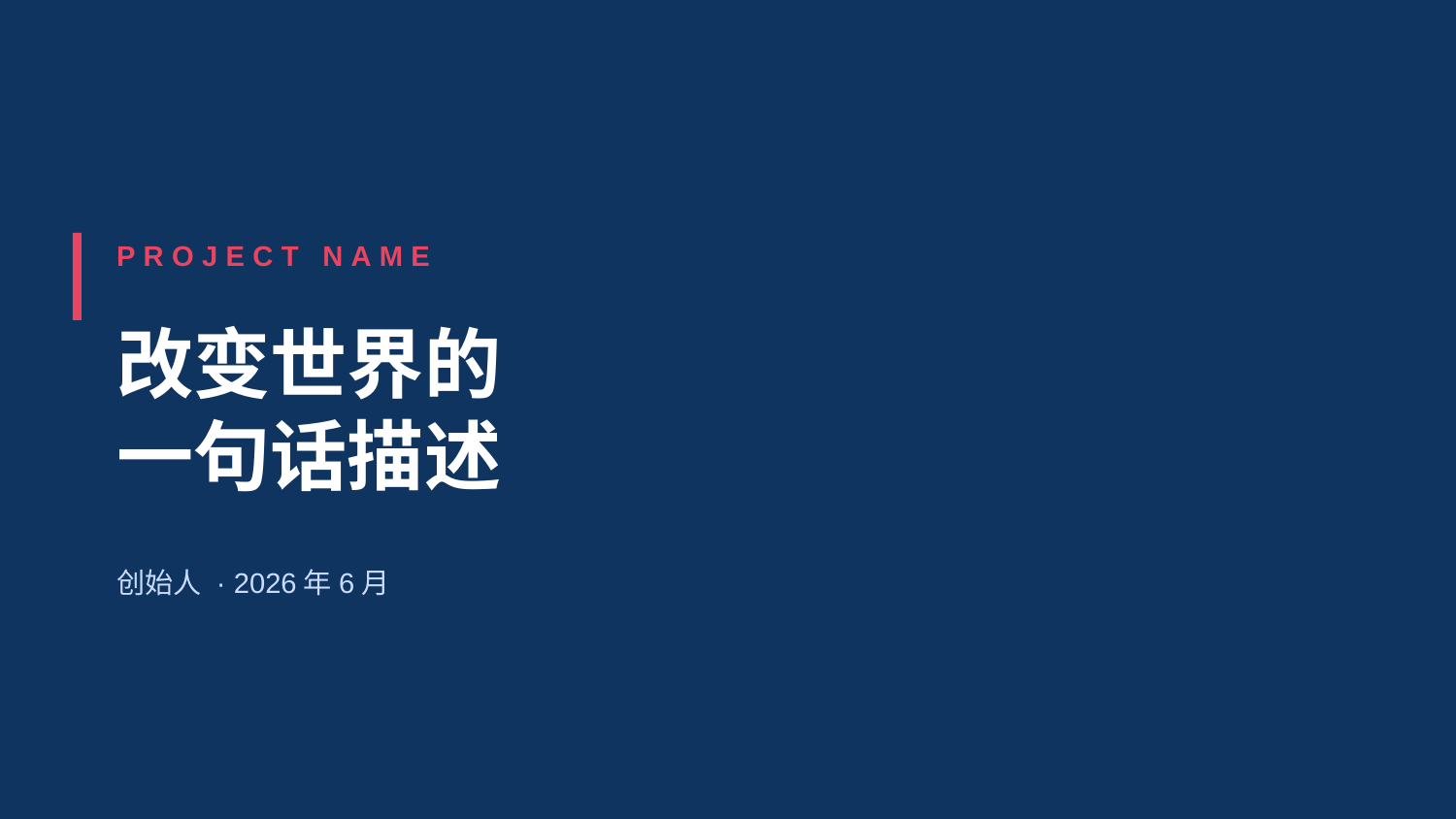

PROJECT NAME

改变世界的
一句话描述
创始人 · 2026年6月